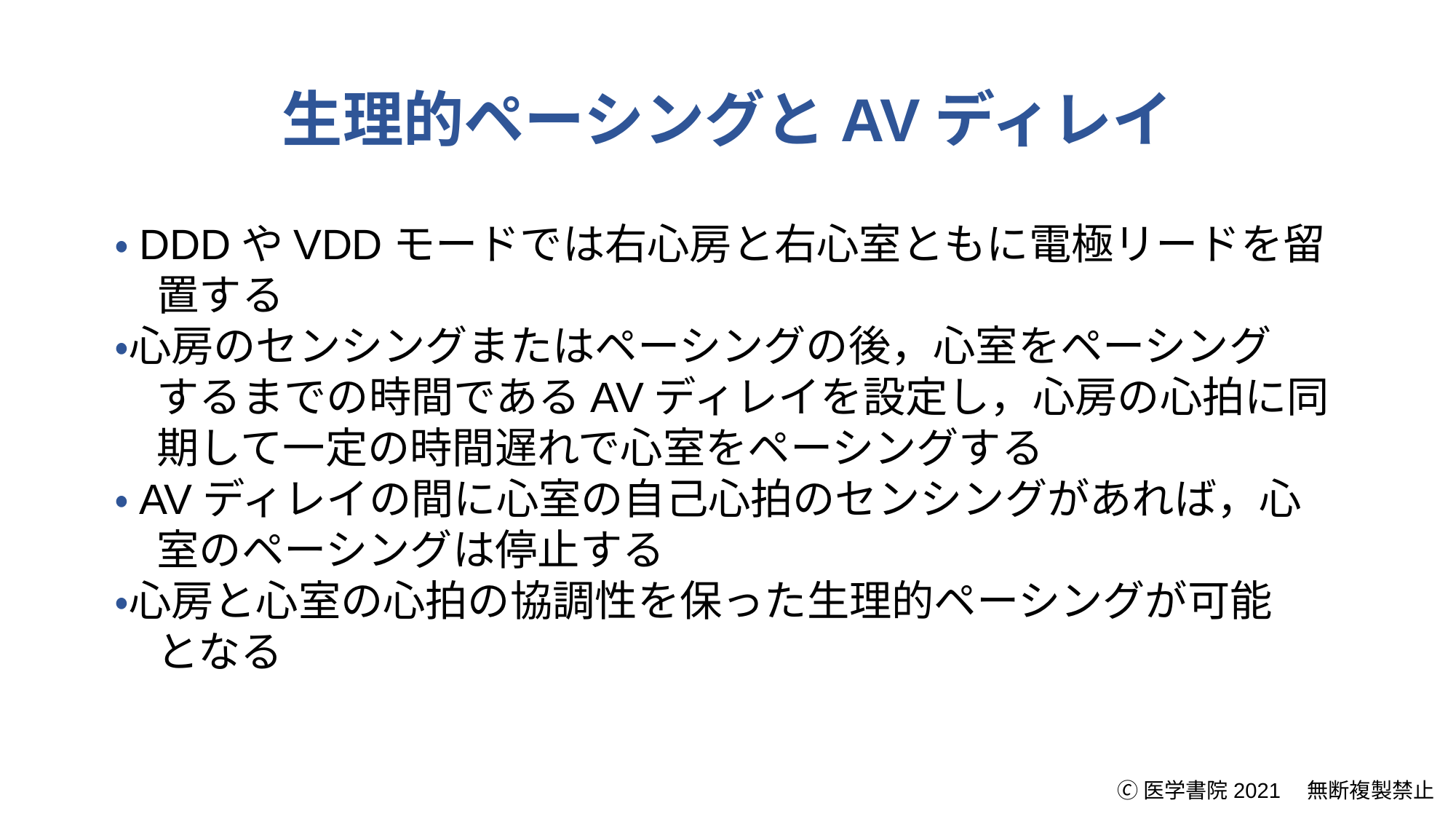

生理的ペーシングとAVディレイ
・DDDやVDDモードでは右心房と右心室ともに電極リードを留
　置する
・心房のセンシングまたはペーシングの後，心室をペーシング
　するまでの時間であるAVディレイを設定し，心房の心拍に同
　期して一定の時間遅れで心室をペーシングする
・AVディレイの間に心室の自己心拍のセンシングがあれば，心
　室のペーシングは停止する
・心房と心室の心拍の協調性を保った生理的ペーシングが可能
　となる
🄫医学書院2021　無断複製禁止